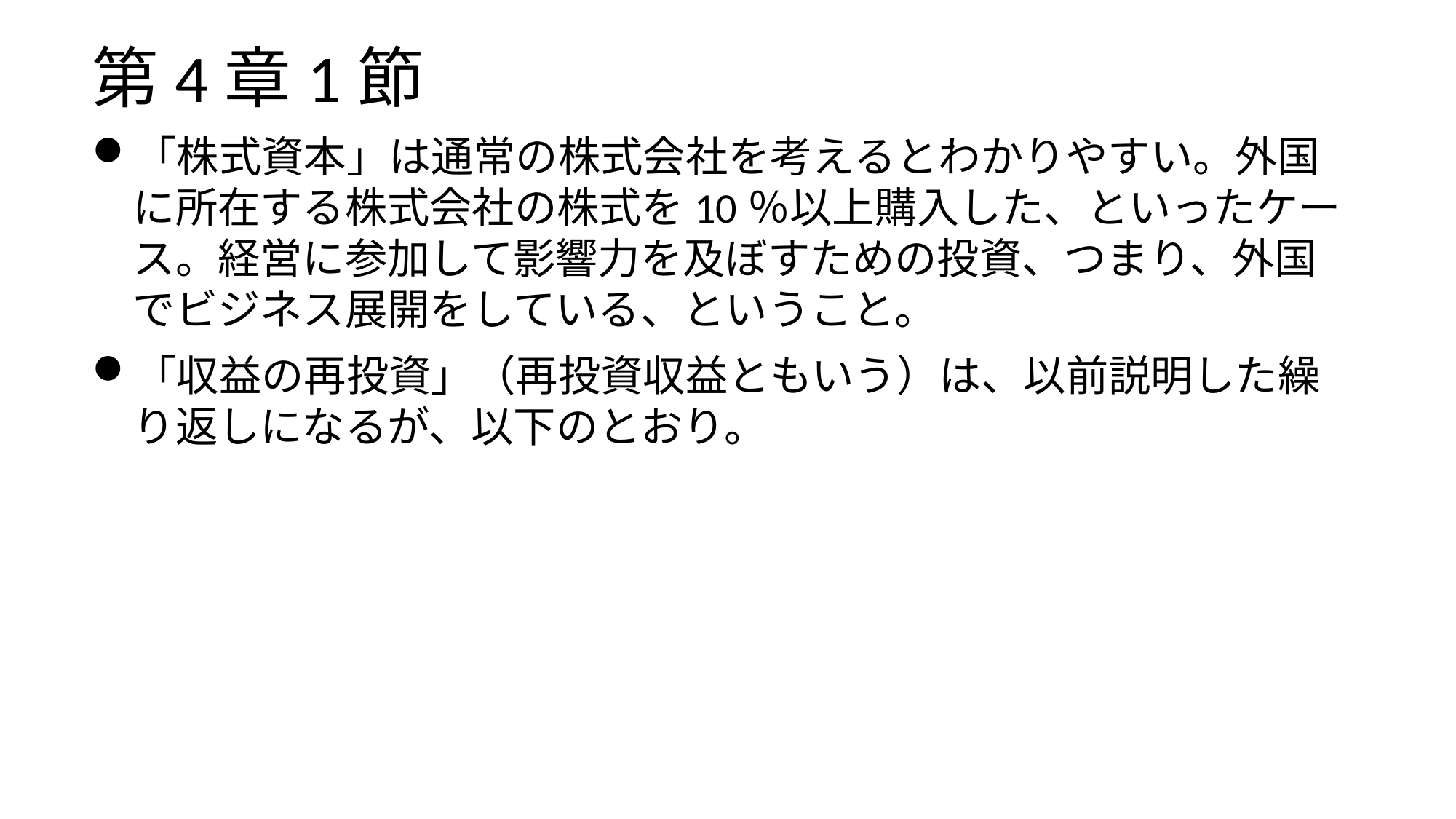

# 第4章1節
「株式資本」は通常の株式会社を考えるとわかりやすい。外国に所在する株式会社の株式を10％以上購入した、といったケース。経営に参加して影響力を及ぼすための投資、つまり、外国でビジネス展開をしている、ということ。
「収益の再投資」（再投資収益ともいう）は、以前説明した繰り返しになるが、以下のとおり。